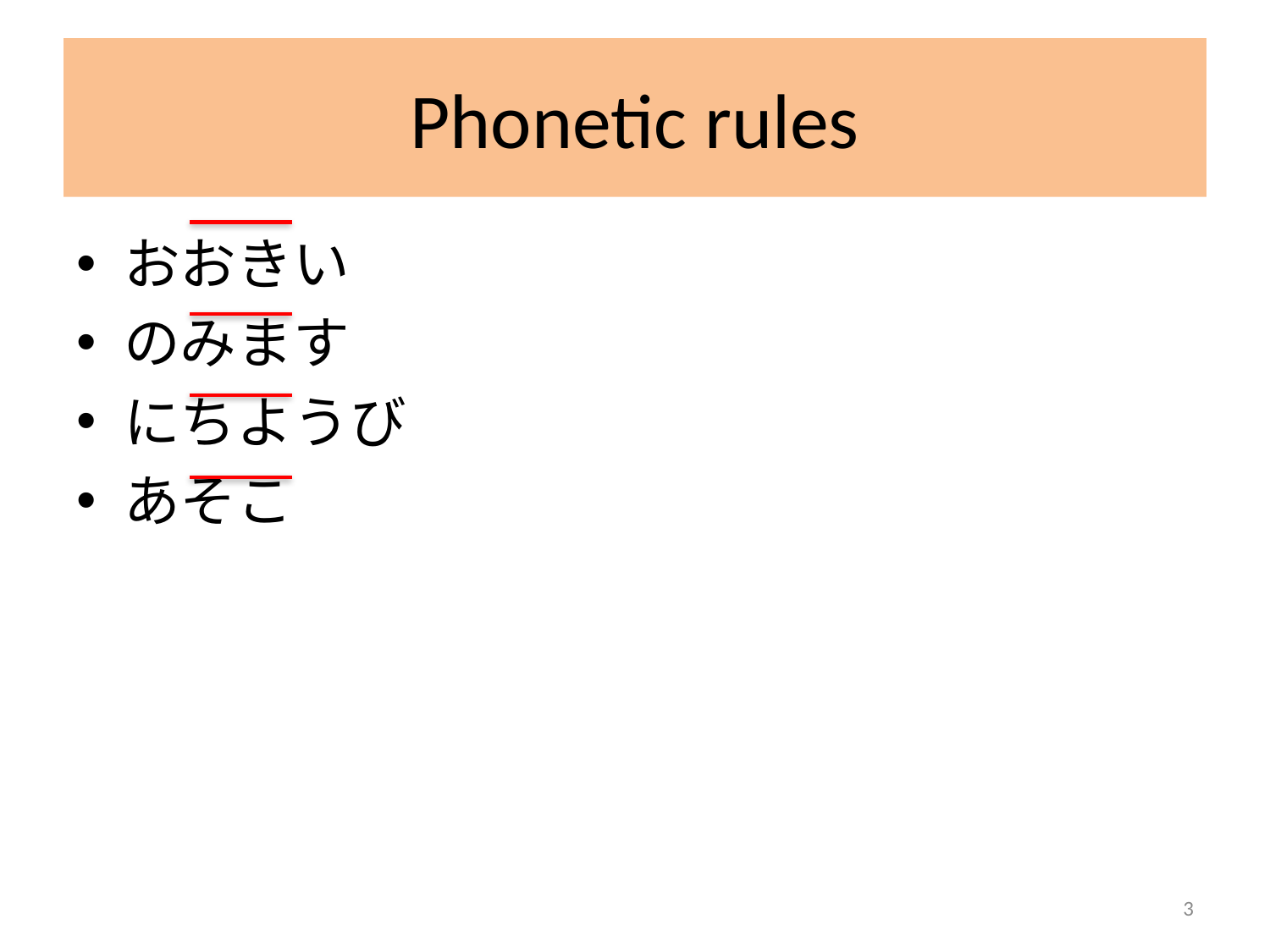

# Phonetic rules
おおきい
のみます
にちようび
あそこ

3